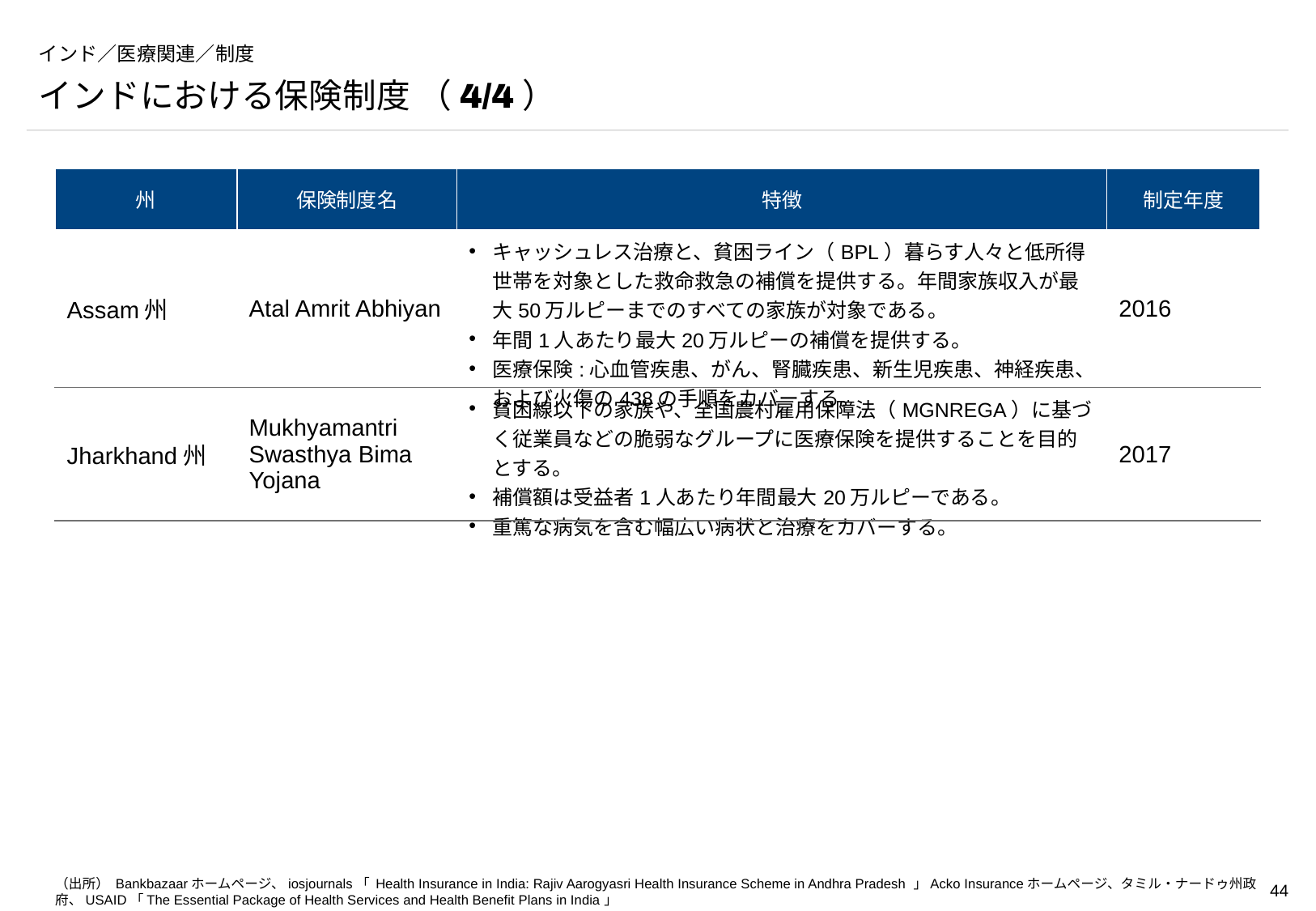

# インド／医療関連／制度
インドにおける保険制度 （4/4）
| 州 | 保険制度名 | 特徴 | 制定年度 |
| --- | --- | --- | --- |
| Assam州 | Atal Amrit Abhiyan | キャッシュレス治療と、貧困ライン（BPL）暮らす人々と低所得世帯を対象とした救命救急の補償を提供する。年間家族収入が最大50万ルピーまでのすべての家族が対象である。 年間1人あたり最大20万ルピーの補償を提供する。 医療保険:心血管疾患、がん、腎臓疾患、新生児疾患、神経疾患、および火傷の438の手順をカバーする。 | 2016 |
| Jharkhand州 | Mukhyamantri Swasthya Bima Yojana | 貧困線以下の家族や、全国農村雇用保障法（MGNREGA）に基づく従業員などの脆弱なグループに医療保険を提供することを目的とする。 補償額は受益者1人あたり年間最大20万ルピーである。 重篤な病気を含む幅広い病状と治療をカバーする。 | 2017 |
（出所） Bankbazaarホームページ、iosjournals「 Health Insurance in India: Rajiv Aarogyasri Health Insurance Scheme in Andhra Pradesh 」Acko Insuranceホームページ、タミル・ナードゥ州政府、USAID「The Essential Package of Health Services and Health Benefit Plans in India」